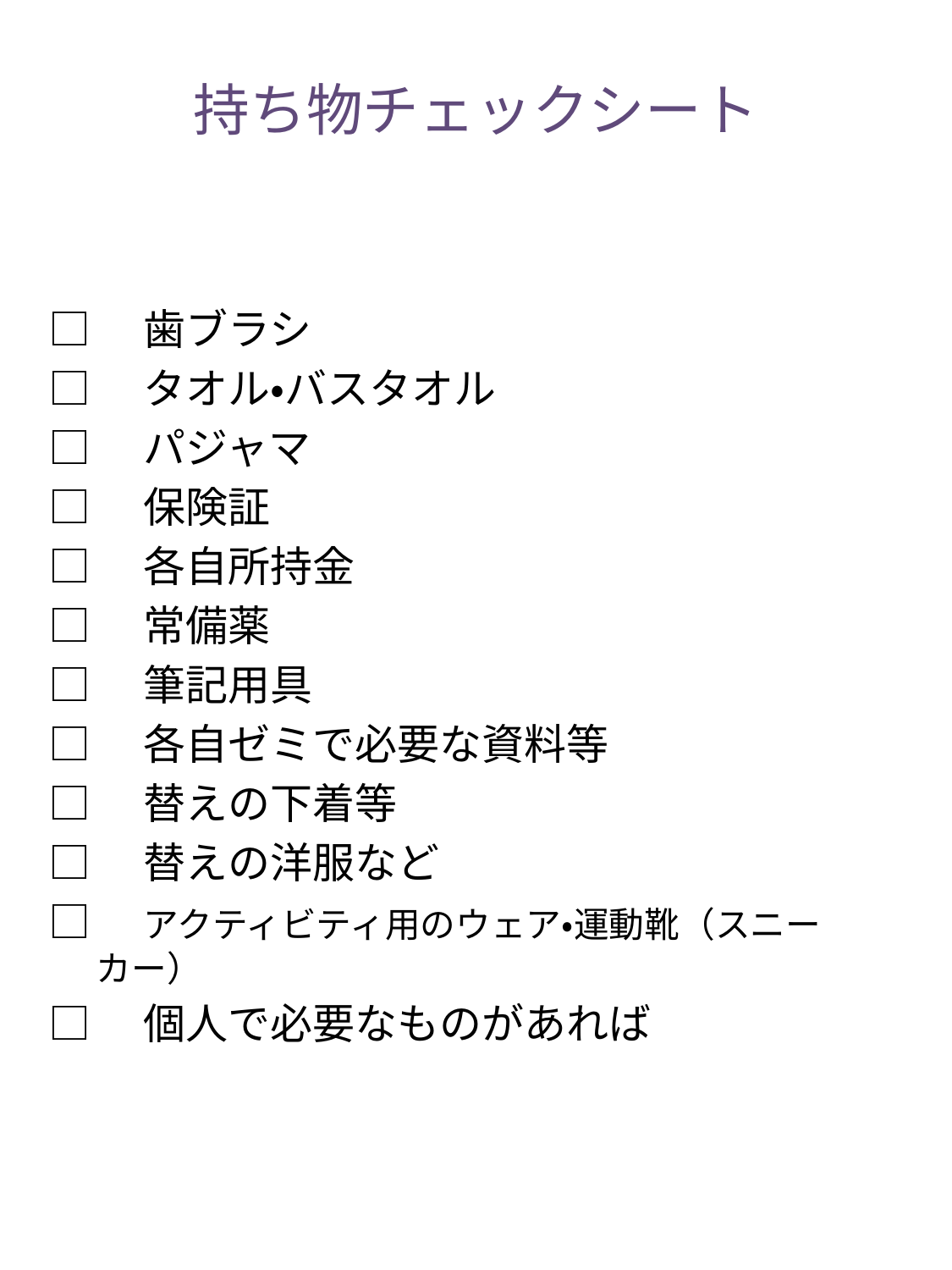

# 持ち物チェックシート
□　歯ブラシ
□　タオル・バスタオル
□　パジャマ
□　保険証
□　各自所持金
□　常備薬
□　筆記用具
□　各自ゼミで必要な資料等
□　替えの下着等
□　替えの洋服など
□　アクティビティ用のウェア・運動靴（スニーカー）
□　個人で必要なものがあれば